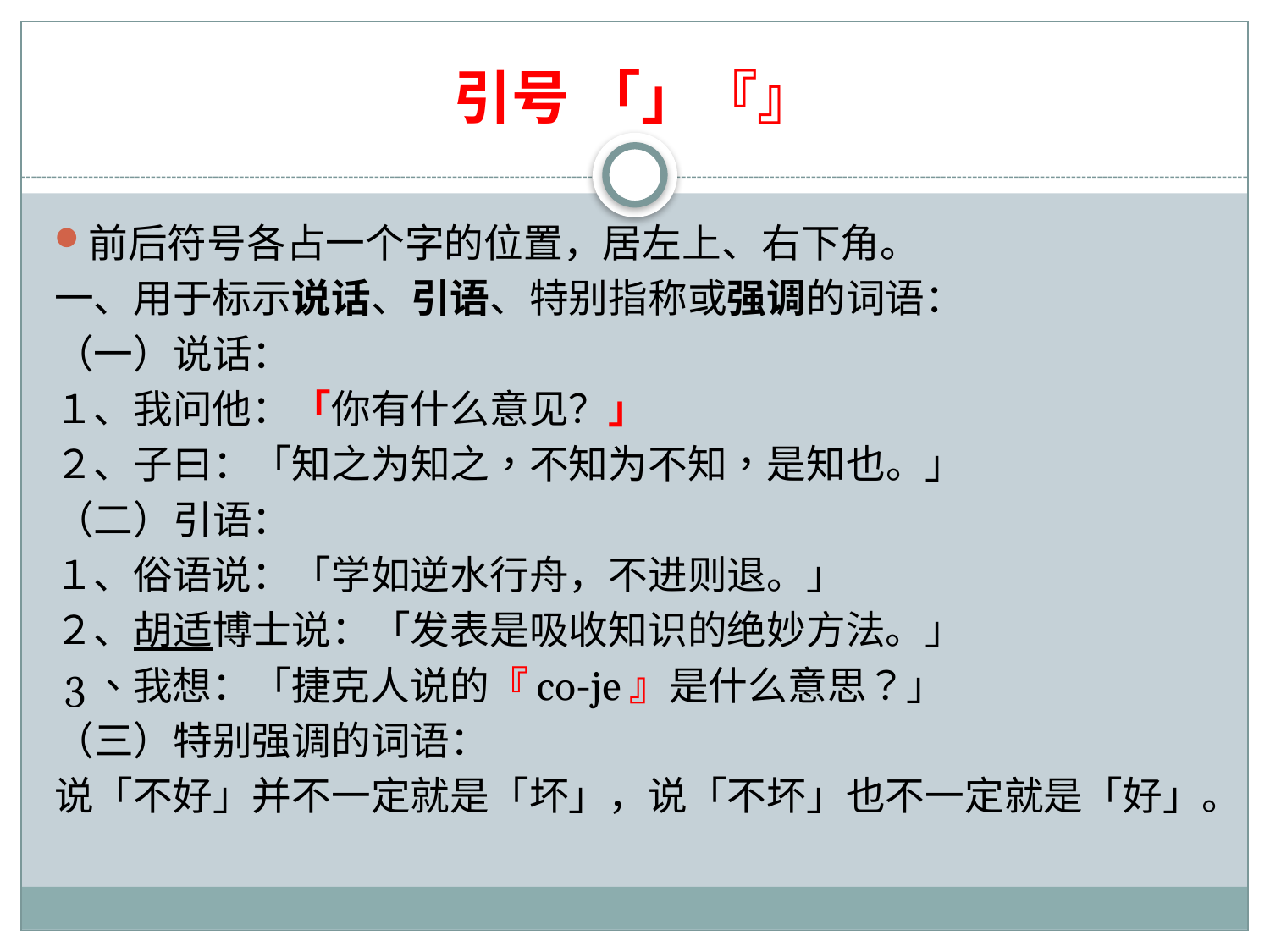

# 引号 「」『』
前后符号各占一个字的位置，居左上、右下角。
一、用于标示说话、引语、特别指称或强调的词语：
（一）说话：
１、我问他：「你有什么意见？」
２、子曰：「知之为知之，不知为不知，是知也。」
（二）引语：
１、俗语说：「学如逆水行舟，不进则退。」
２、胡适博士说：「发表是吸收知识的绝妙方法。」
 3、我想：「捷克人说的『co-je』是什么意思？」
（三）特别强调的词语：
说「不好」并不一定就是「坏」，说「不坏」也不一定就是「好」。